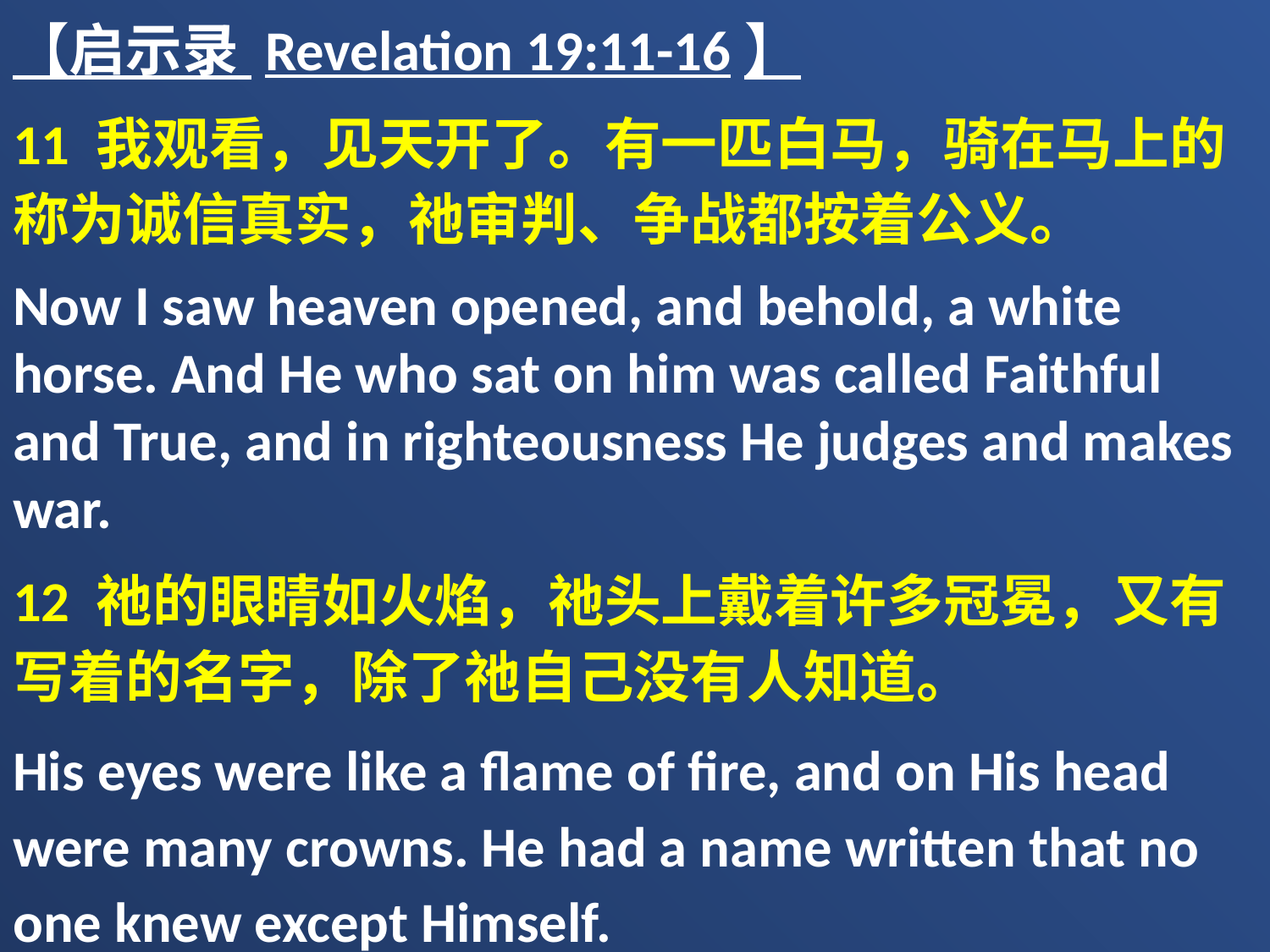

【启示录 Revelation 19:11-16】
11 我观看，见天开了。有一匹白马，骑在马上的称为诚信真实，祂审判、争战都按着公义。
Now I saw heaven opened, and behold, a white horse. And He who sat on him was called Faithful and True, and in righteousness He judges and makes war.
12 祂的眼睛如火焰，祂头上戴着许多冠冕，又有写着的名字，除了祂自己没有人知道。
His eyes were like a flame of fire, and on His head were many crowns. He had a name written that no one knew except Himself.